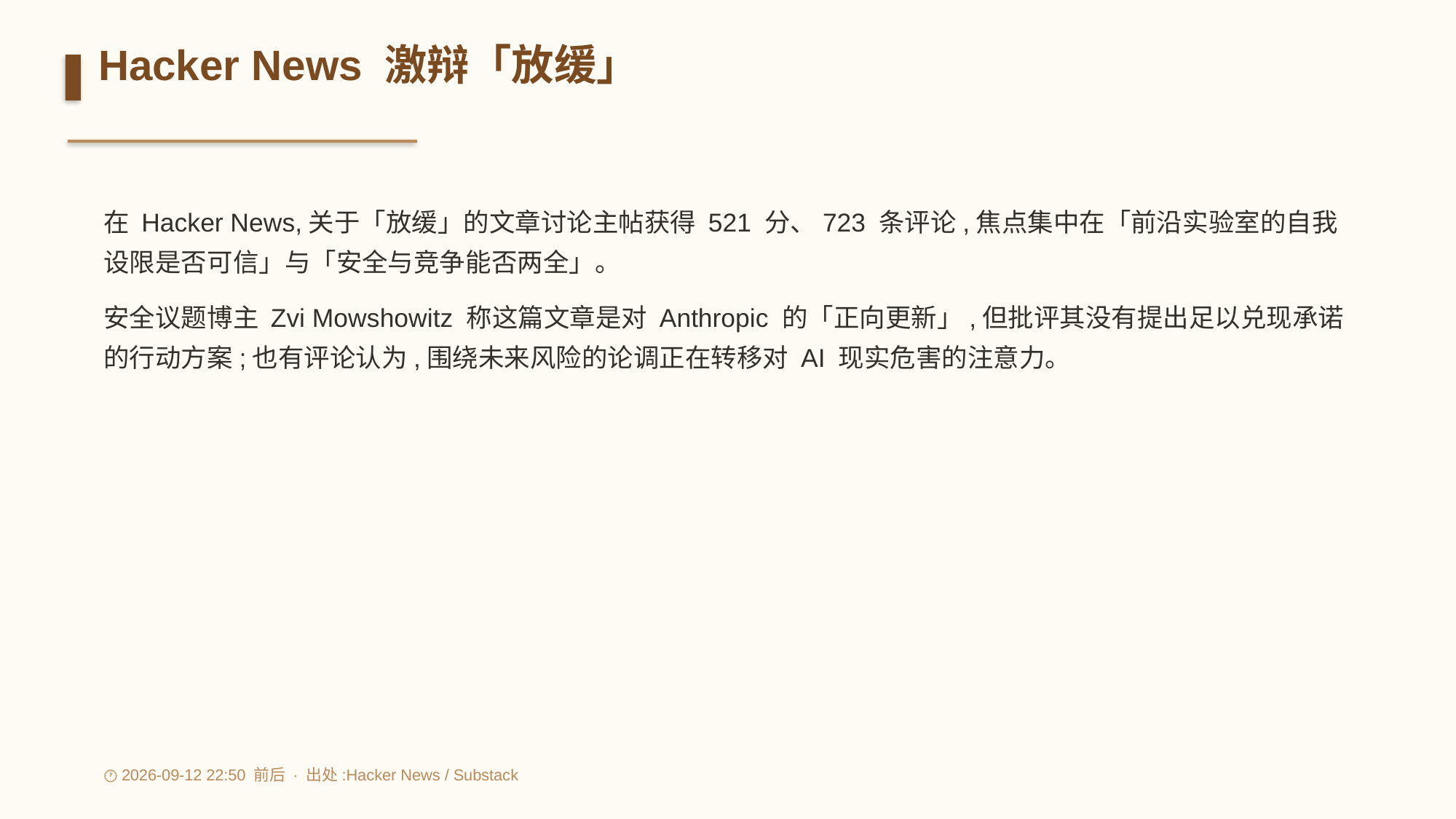

Hacker News 激辩「放缓」

在 Hacker News,关于「放缓」的文章讨论主帖获得 521 分、723 条评论,焦点集中在「前沿实验室的自我设限是否可信」与「安全与竞争能否两全」。
安全议题博主 Zvi Mowshowitz 称这篇文章是对 Anthropic 的「正向更新」,但批评其没有提出足以兑现承诺的行动方案;也有评论认为,围绕未来风险的论调正在转移对 AI 现实危害的注意力。
🕐 2026-09-12 22:50 前后 · 出处:Hacker News / Substack